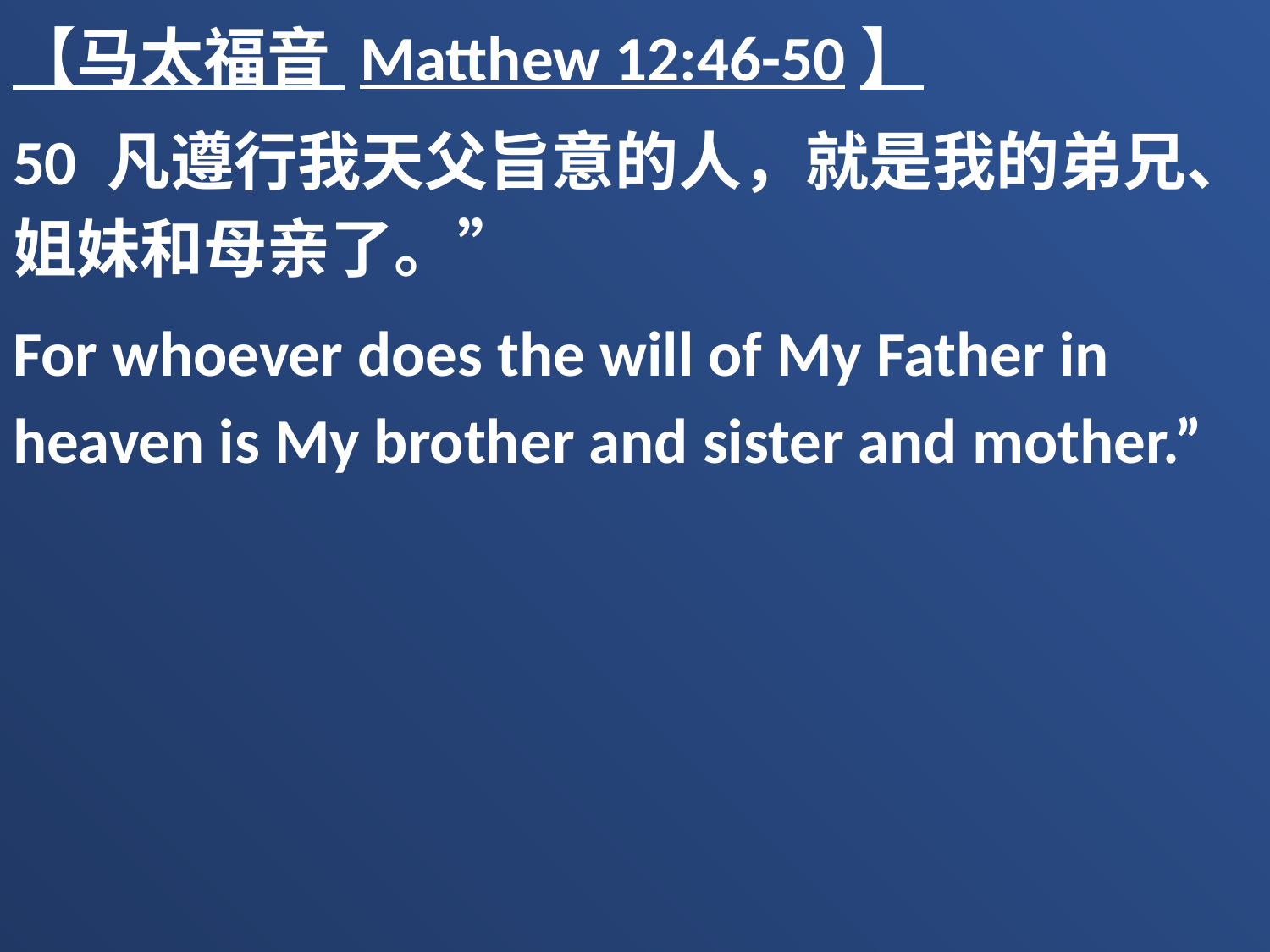

【马太福音 Matthew 12:46-50】
50 凡遵行我天父旨意的人，就是我的弟兄、姐妹和母亲了。”
For whoever does the will of My Father in heaven is My brother and sister and mother.”